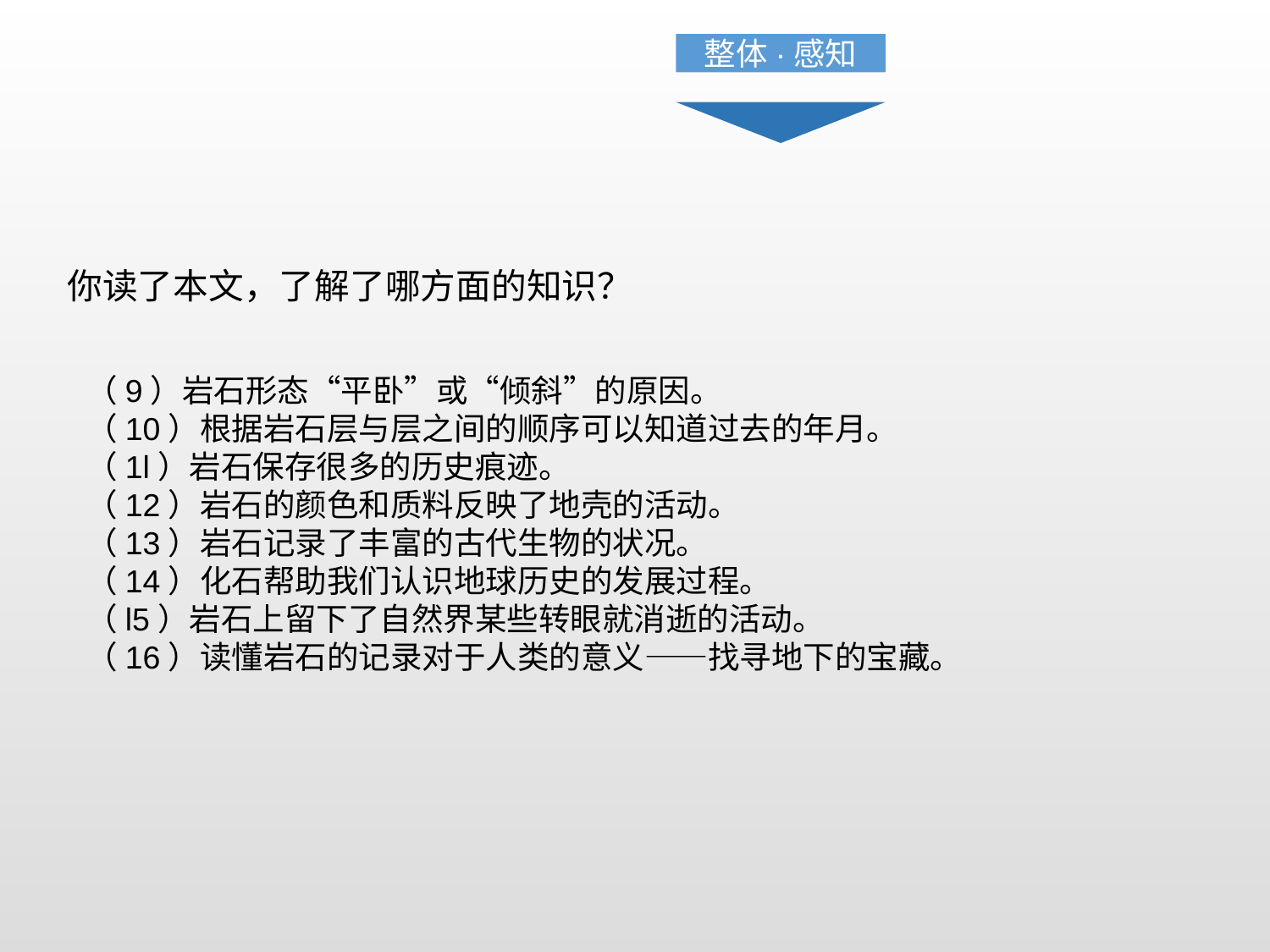

整体·感知

你读了本文，了解了哪方面的知识？
（9）岩石形态“平卧”或“倾斜”的原因。（10）根据岩石层与层之间的顺序可以知道过去的年月。（1l）岩石保存很多的历史痕迹。（12）岩石的颜色和质料反映了地壳的活动。（13）岩石记录了丰富的古代生物的状况。（14）化石帮助我们认识地球历史的发展过程。（l5）岩石上留下了自然界某些转眼就消逝的活动。（16）读懂岩石的记录对于人类的意义——找寻地下的宝藏。